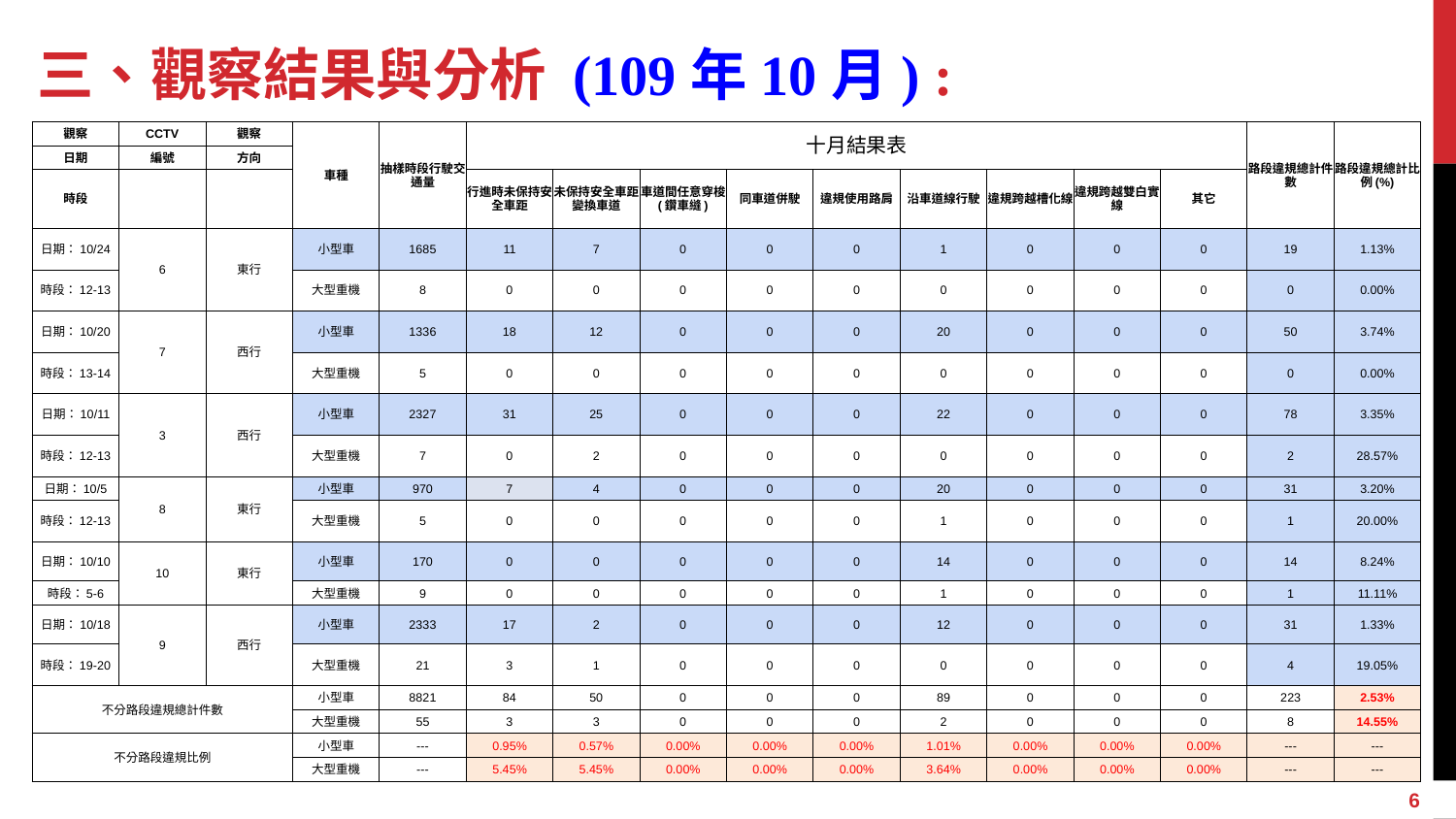

# 三、觀察結果與分析 (109年10月) :
| 觀察 | CCTV | 觀察 | 車種 | 抽樣時段行駛交通量 | 十月結果表 |  |  |  |  |  |  |  |  | 路段違規總計件數 | 路段違規總計比例(%) |
| --- | --- | --- | --- | --- | --- | --- | --- | --- | --- | --- | --- | --- | --- | --- | --- |
| 日期 | 編號 | 方向 |  |  |  |  |  |  |  |  |  |  |  |  |  |
| 時段 |  |  |  |  | 行進時未保持安全車距 | 未保持安全車距變換車道 | 車道間任意穿梭(鑽車縫) | 同車道併駛 | 違規使用路肩 | 沿車道線行駛 | 違規跨越槽化線 | 違規跨越雙白實線 | 其它 |  |  |
| 日期：10/24 | 6 | 東行 | 小型車 | 1685 | 11 | 7 | 0 | 0 | 0 | 1 | 0 | 0 | 0 | 19 | 1.13% |
| 時段：12-13 |  |  | 大型重機 | 8 | 0 | 0 | 0 | 0 | 0 | 0 | 0 | 0 | 0 | 0 | 0.00% |
| 日期：10/20 | 7 | 西行 | 小型車 | 1336 | 18 | 12 | 0 | 0 | 0 | 20 | 0 | 0 | 0 | 50 | 3.74% |
| 時段：13-14 |  |  | 大型重機 | 5 | 0 | 0 | 0 | 0 | 0 | 0 | 0 | 0 | 0 | 0 | 0.00% |
| 日期：10/11 | 3 | 西行 | 小型車 | 2327 | 31 | 25 | 0 | 0 | 0 | 22 | 0 | 0 | 0 | 78 | 3.35% |
| 時段：12-13 |  |  | 大型重機 | 7 | 0 | 2 | 0 | 0 | 0 | 0 | 0 | 0 | 0 | 2 | 28.57% |
| 日期：10/5 | 8 | 東行 | 小型車 | 970 | 7 | 4 | 0 | 0 | 0 | 20 | 0 | 0 | 0 | 31 | 3.20% |
| 時段：12-13 |  |  | 大型重機 | 5 | 0 | 0 | 0 | 0 | 0 | 1 | 0 | 0 | 0 | 1 | 20.00% |
| 日期：10/10 | 10 | 東行 | 小型車 | 170 | 0 | 0 | 0 | 0 | 0 | 14 | 0 | 0 | 0 | 14 | 8.24% |
| 時段：5-6 |  |  | 大型重機 | 9 | 0 | 0 | 0 | 0 | 0 | 1 | 0 | 0 | 0 | 1 | 11.11% |
| 日期：10/18 | 9 | 西行 | 小型車 | 2333 | 17 | 2 | 0 | 0 | 0 | 12 | 0 | 0 | 0 | 31 | 1.33% |
| 時段：19-20 |  |  | 大型重機 | 21 | 3 | 1 | 0 | 0 | 0 | 0 | 0 | 0 | 0 | 4 | 19.05% |
| 不分路段違規總計件數 |  |  | 小型車 | 8821 | 84 | 50 | 0 | 0 | 0 | 89 | 0 | 0 | 0 | 223 | 2.53% |
|  |  |  | 大型重機 | 55 | 3 | 3 | 0 | 0 | 0 | 2 | 0 | 0 | 0 | 8 | 14.55% |
| 不分路段違規比例 |  |  | 小型車 | --- | 0.95% | 0.57% | 0.00% | 0.00% | 0.00% | 1.01% | 0.00% | 0.00% | 0.00% | --- | --- |
|  |  |  | 大型重機 | --- | 5.45% | 5.45% | 0.00% | 0.00% | 0.00% | 3.64% | 0.00% | 0.00% | 0.00% | --- | --- |
6